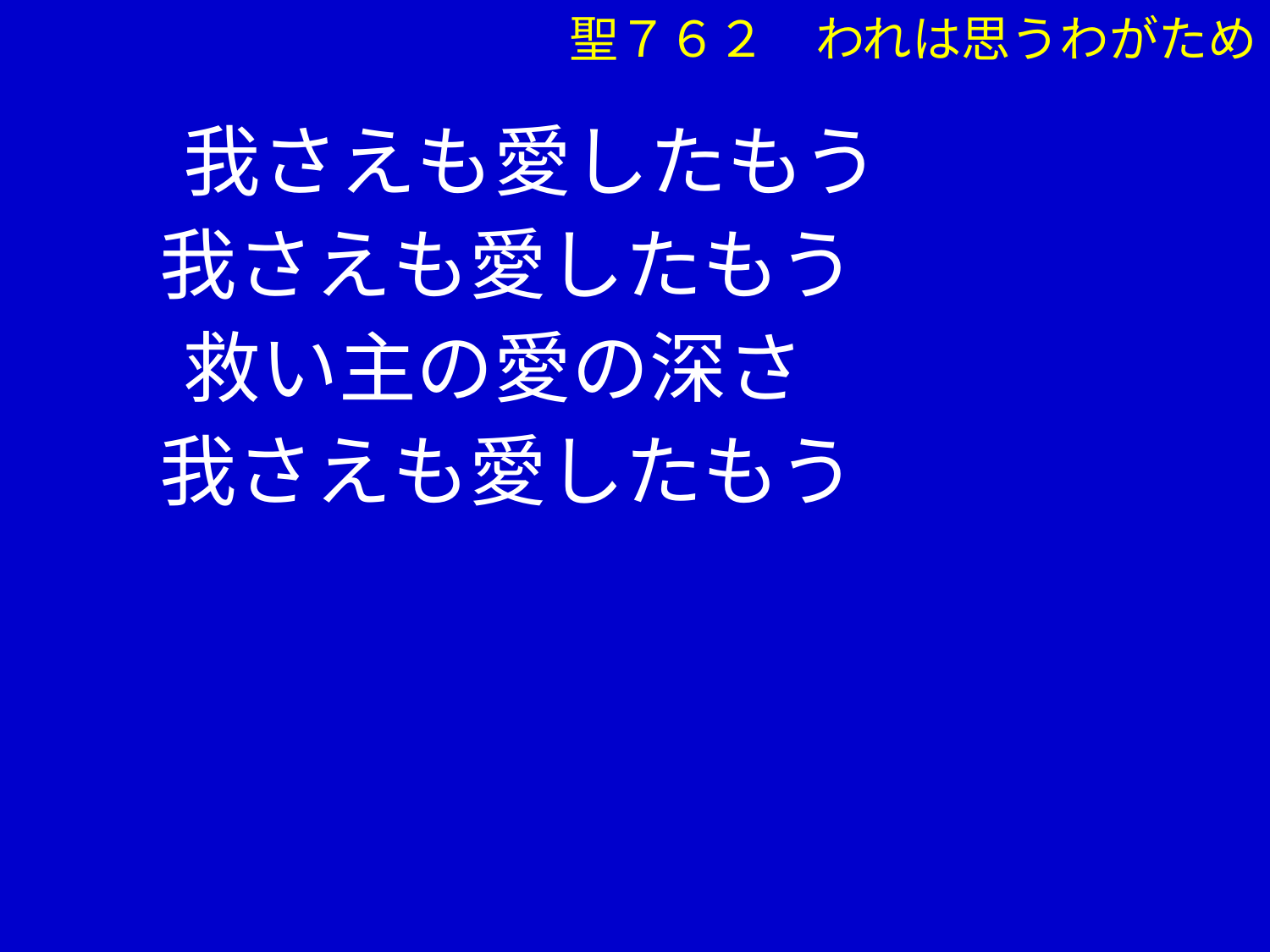

聖７６２　われは思うわがため
　 我さえも愛したもう
   我さえも愛したもう
　 救い主の愛の深さ
   我さえも愛したもう